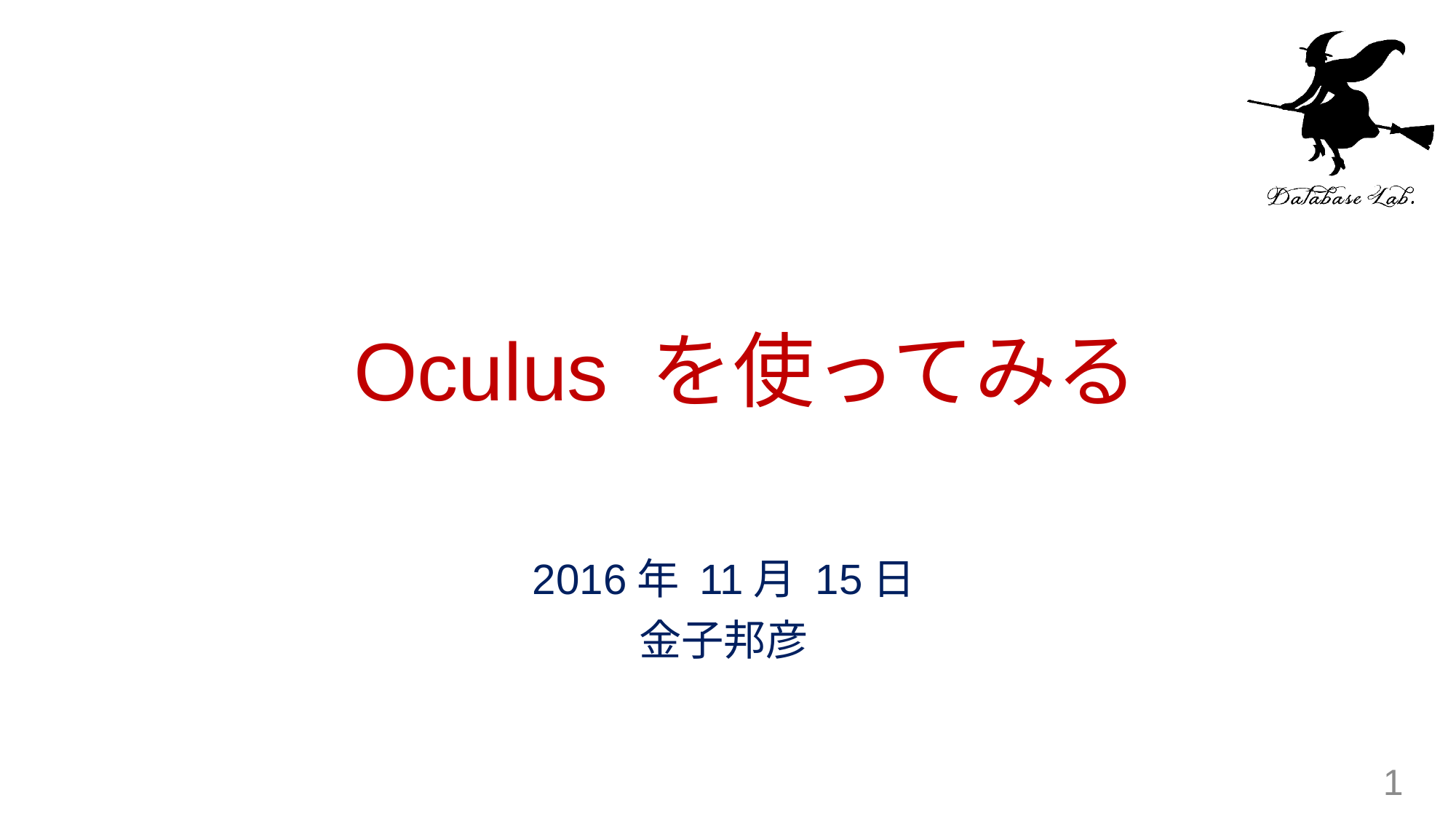

# Oculus を使ってみる
2016年 11月 15日
金子邦彦
1